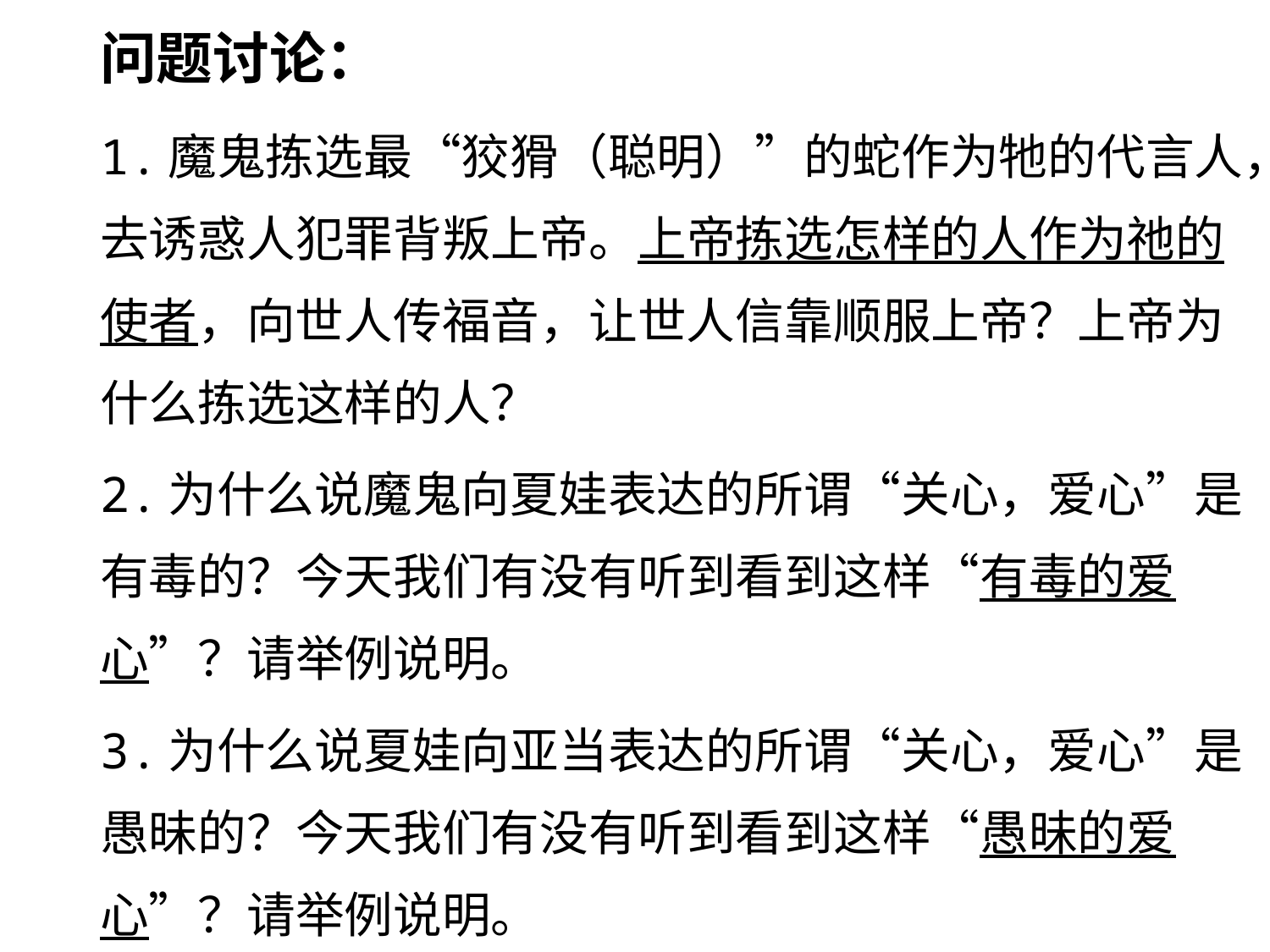

# 问题讨论：
1.魔鬼拣选最“狡猾（聪明）”的蛇作为牠的代言人，去诱惑人犯罪背叛上帝。上帝拣选怎样的人作为祂的使者，向世人传福音，让世人信靠顺服上帝？上帝为什么拣选这样的人？
2.为什么说魔鬼向夏娃表达的所谓“关心，爱心”是有毒的？今天我们有没有听到看到这样“有毒的爱心”？请举例说明。
3.为什么说夏娃向亚当表达的所谓“关心，爱心”是愚昧的？今天我们有没有听到看到这样“愚昧的爱心”？请举例说明。